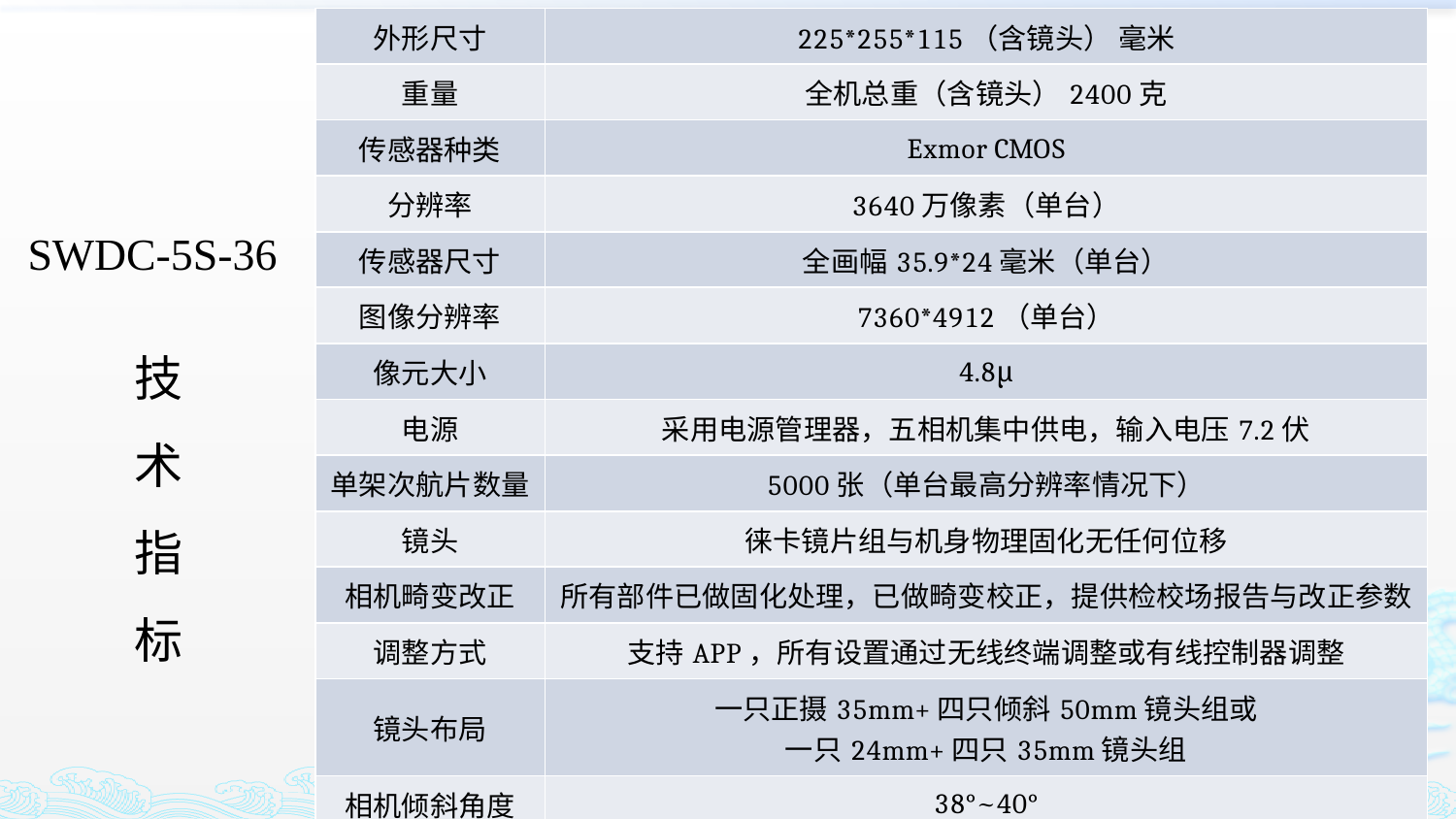

| 外形尺寸 | 225\*255\*115（含镜头） 毫米 |
| --- | --- |
| 重量 | 全机总重（含镜头）2400克 |
| 传感器种类 | Exmor CMOS |
| 分辨率 | 3640万像素（单台） |
| 传感器尺寸 | 全画幅35.9\*24毫米（单台） |
| 图像分辨率 | 7360\*4912（单台） |
| 像元大小 | 4.8μ |
| 电源 | 采用电源管理器，五相机集中供电，输入电压7.2伏 |
| 单架次航片数量 | 5000张（单台最高分辨率情况下） |
| 镜头 | 徕卡镜片组与机身物理固化无任何位移 |
| 相机畸变改正 | 所有部件已做固化处理，已做畸变校正，提供检校场报告与改正参数 |
| 调整方式 | 支持APP，所有设置通过无线终端调整或有线控制器调整 |
| 镜头布局 | 一只正摄35mm+四只倾斜50mm镜头组或 一只24mm+四只35mm镜头组 |
| 相机倾斜角度 | 38°~40° |
| 快门触发器 | 电子5相机同步触发器 |
SWDC-5S-36

技术指标